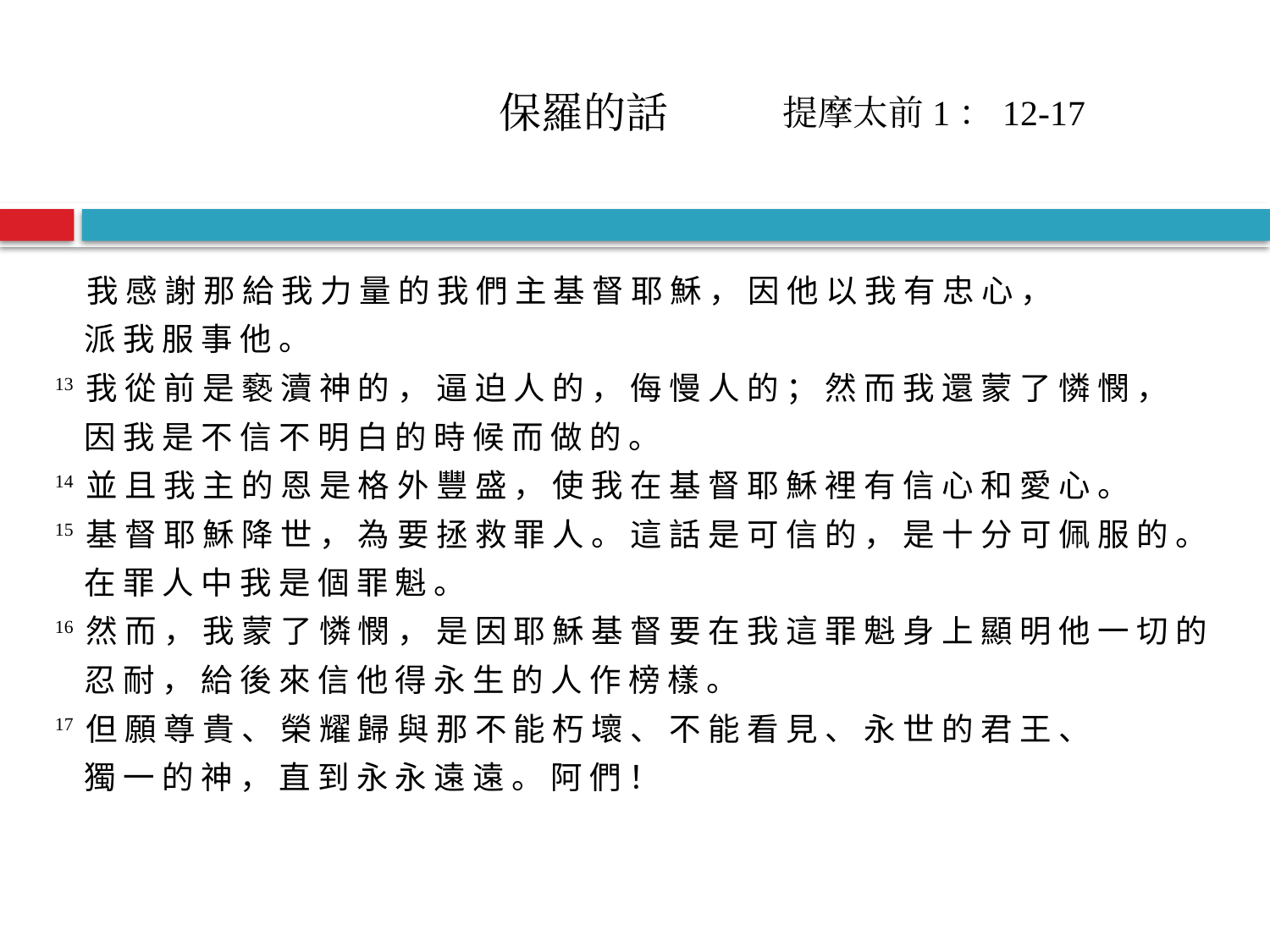

保羅的話
提摩太前1：12-17
   我 感 謝 那 給 我 力 量 的 我 們 主 基 督 耶 穌 ， 因 他 以 我 有 忠 心 ，
   派 我 服 事 他 。
13 我 從 前 是 褻 瀆 神 的 ， 逼 迫 人 的 ， 侮 慢 人 的 ； 然 而 我 還 蒙 了 憐 憫 ，
   因 我 是 不 信 不 明 白 的 時 候 而 做 的 。
14 並 且 我 主 的 恩 是 格 外 豐 盛 ， 使 我 在 基 督 耶 穌 裡 有 信 心 和 愛 心 。
15 基 督 耶 穌 降 世 ， 為 要 拯 救 罪 人 。 這 話 是 可 信 的 ， 是 十 分 可 佩 服 的 。
   在 罪 人 中 我 是 個 罪 魁 。
16 然 而 ， 我 蒙 了 憐 憫 ， 是 因 耶 穌 基 督 要 在 我 這 罪 魁 身 上 顯 明 他 一 切 的
   忍 耐 ， 給 後 來 信 他 得 永 生 的 人 作 榜 樣 。
17 但 願 尊 貴 、 榮 耀 歸 與 那 不 能 朽 壞 、 不 能 看 見 、 永 世 的 君 王 、
   獨 一 的 神 ， 直 到 永 永 遠 遠 。 阿 們 ！